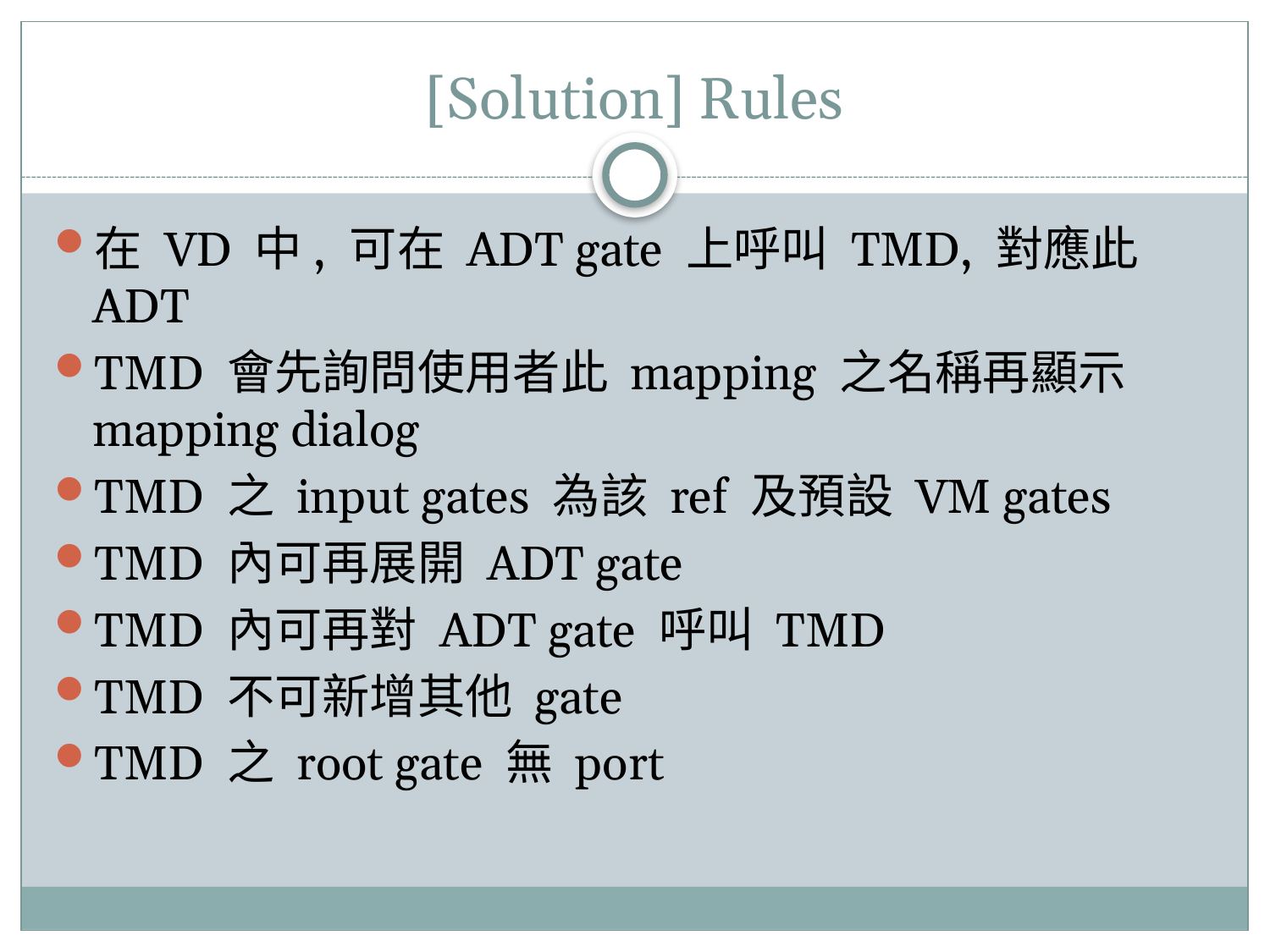

# [Solution] Rules
在 VD 中, 可在 ADT gate 上呼叫 TMD, 對應此 ADT
TMD 會先詢問使用者此 mapping 之名稱再顯示 mapping dialog
TMD 之 input gates 為該 ref 及預設 VM gates
TMD 內可再展開 ADT gate
TMD 內可再對 ADT gate 呼叫 TMD
TMD 不可新增其他 gate
TMD 之 root gate 無 port